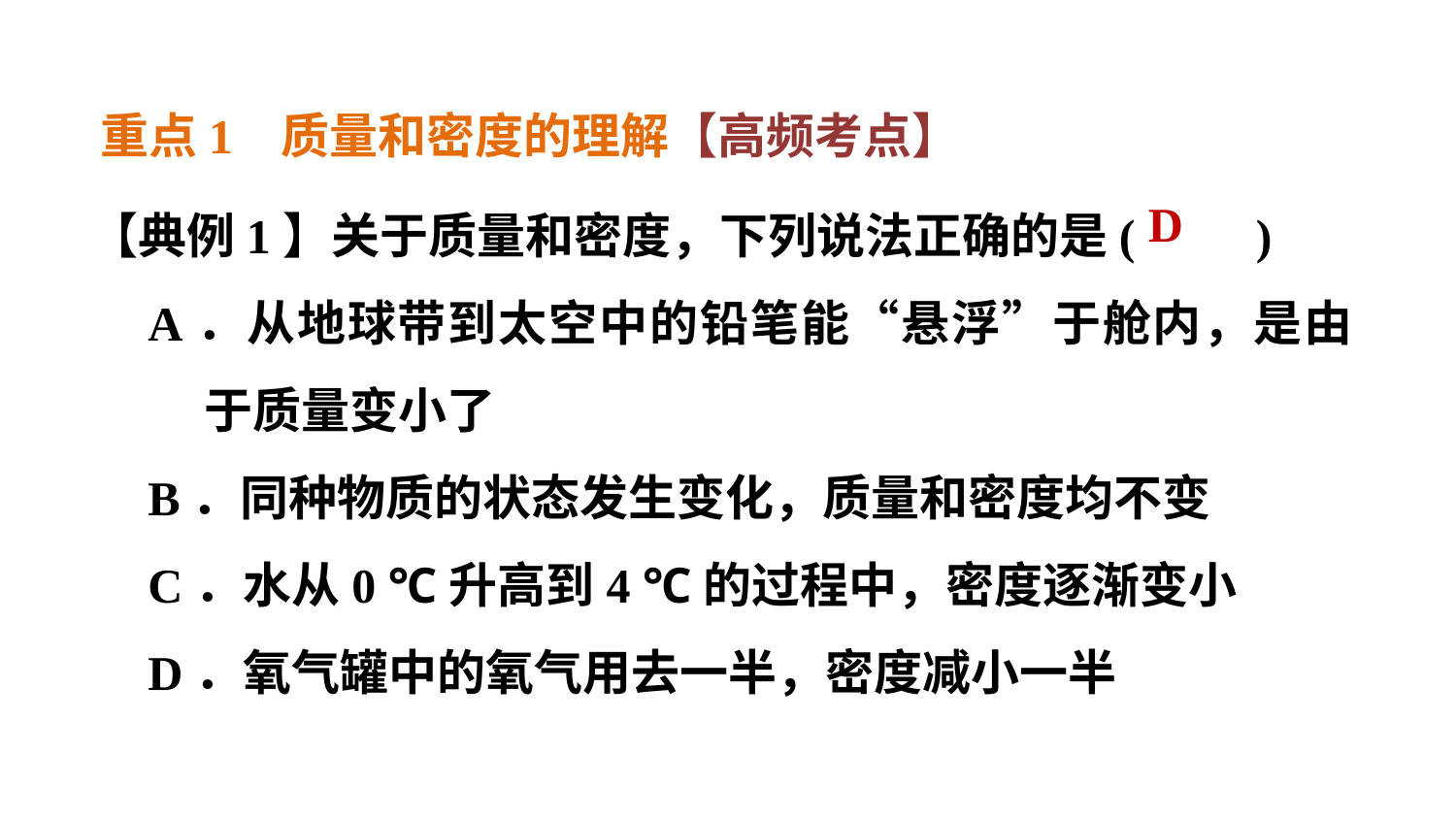

重点1   质量和密度的理解【高频考点】
【典例1】关于质量和密度，下列说法正确的是(　　)
A．从地球带到太空中的铅笔能“悬浮”于舱内，是由于质量变小了
B．同种物质的状态发生变化，质量和密度均不变
C．水从0 ℃升高到4 ℃的过程中，密度逐渐变小
D．氧气罐中的氧气用去一半，密度减小一半
D